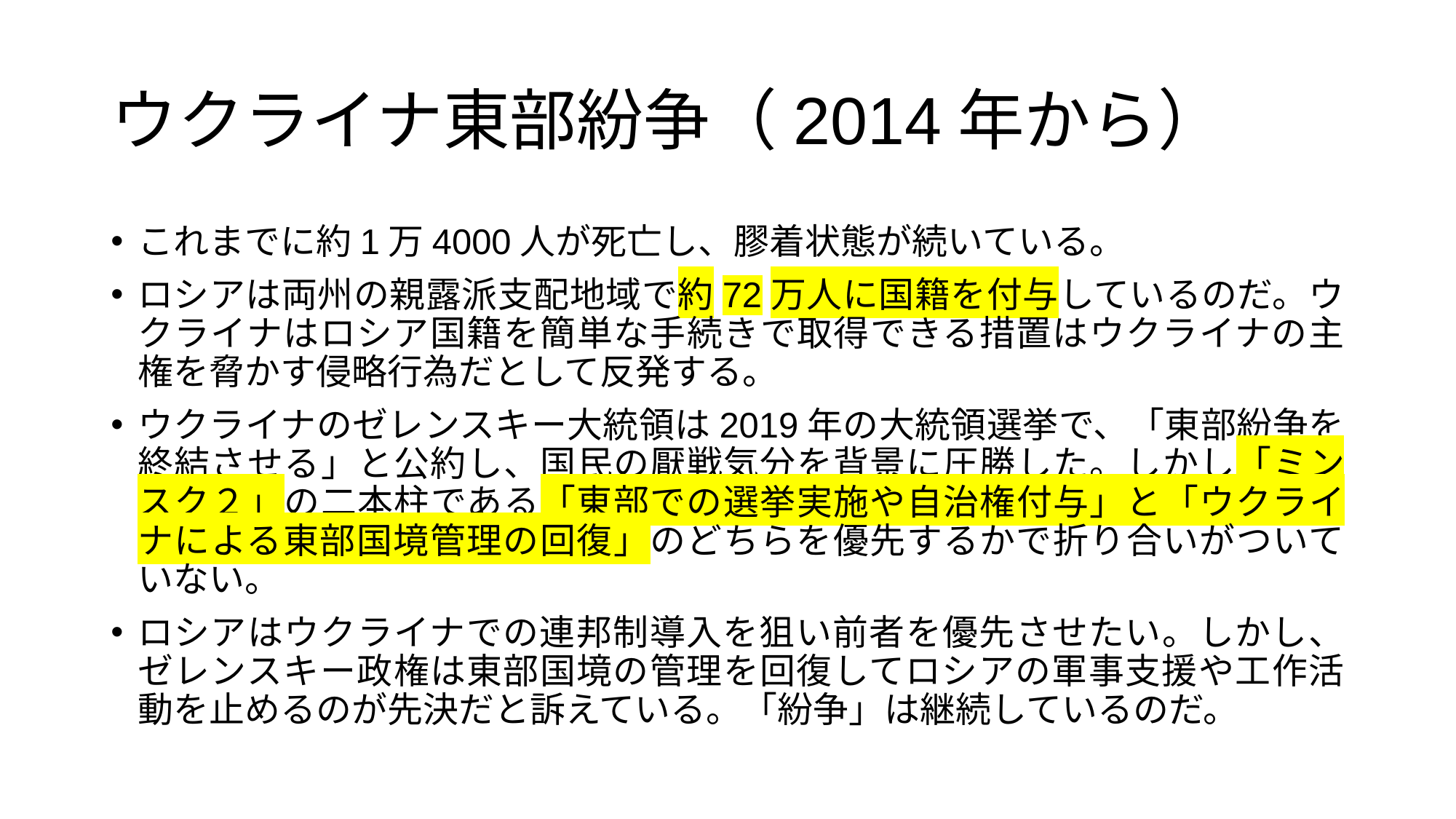

# ウクライナ東部紛争（2014年から）
これまでに約1万4000人が死亡し、膠着状態が続いている。
ロシアは両州の親露派支配地域で約72万人に国籍を付与しているのだ。ウクライナはロシア国籍を簡単な手続きで取得できる措置はウクライナの主権を脅かす侵略行為だとして反発する。
ウクライナのゼレンスキー大統領は2019年の大統領選挙で、「東部紛争を終結させる」と公約し、国民の厭戦気分を背景に圧勝した。しかし「ミンスク２」の二本柱である「東部での選挙実施や自治権付与」と「ウクライナによる東部国境管理の回復」のどちらを優先するかで折り合いがついていない。
ロシアはウクライナでの連邦制導入を狙い前者を優先させたい。しかし、ゼレンスキー政権は東部国境の管理を回復してロシアの軍事支援や工作活動を止めるのが先決だと訴えている。「紛争」は継続しているのだ。